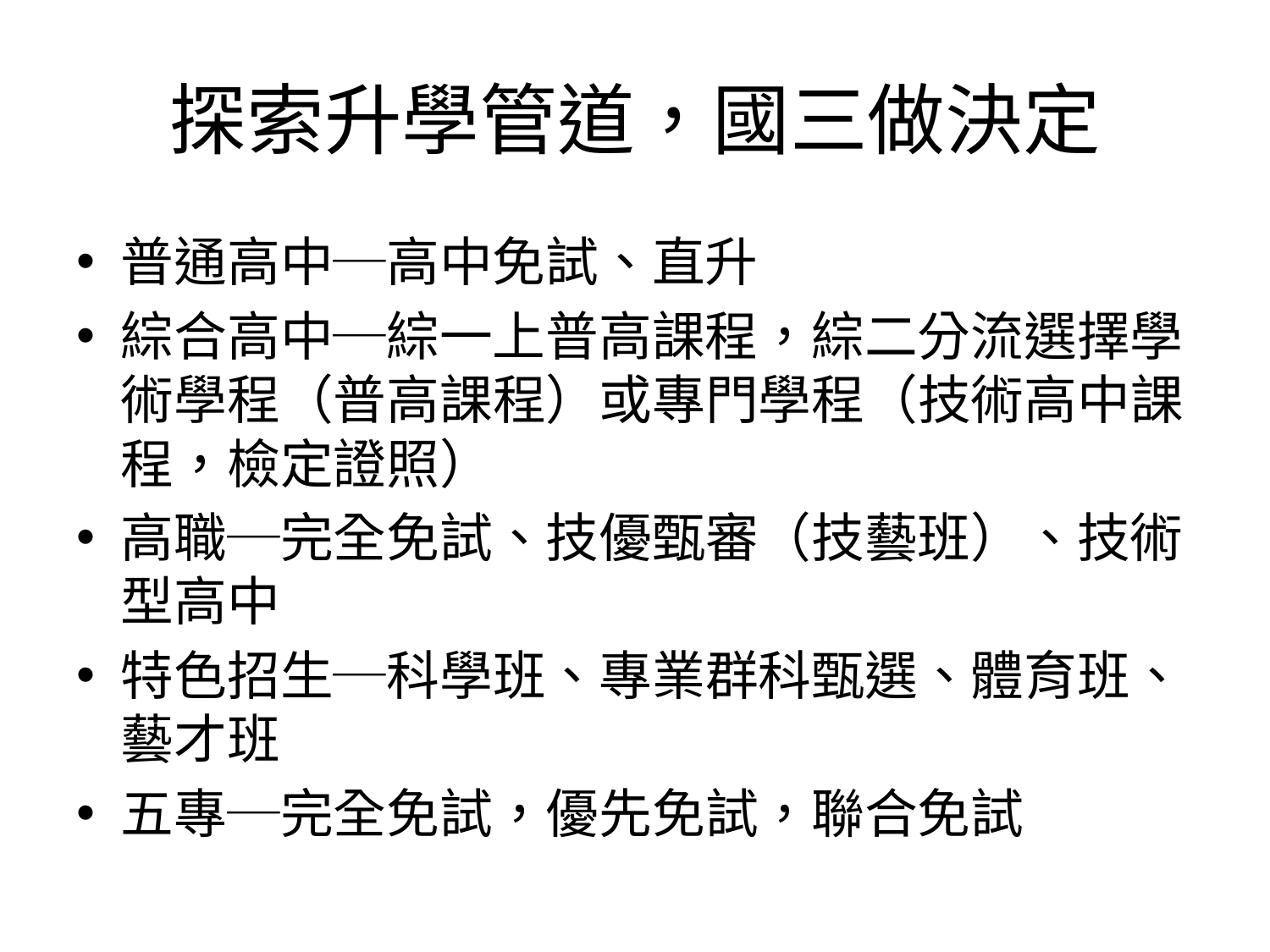

# 探索升學管道，國三做決定
普通高中─高中免試、直升
綜合高中─綜一上普高課程，綜二分流選擇學術學程（普高課程）或專門學程（技術高中課程，檢定證照）
高職─完全免試、技優甄審（技藝班）、技術型高中
特色招生─科學班、專業群科甄選、體育班、藝才班
五專─完全免試，優先免試，聯合免試